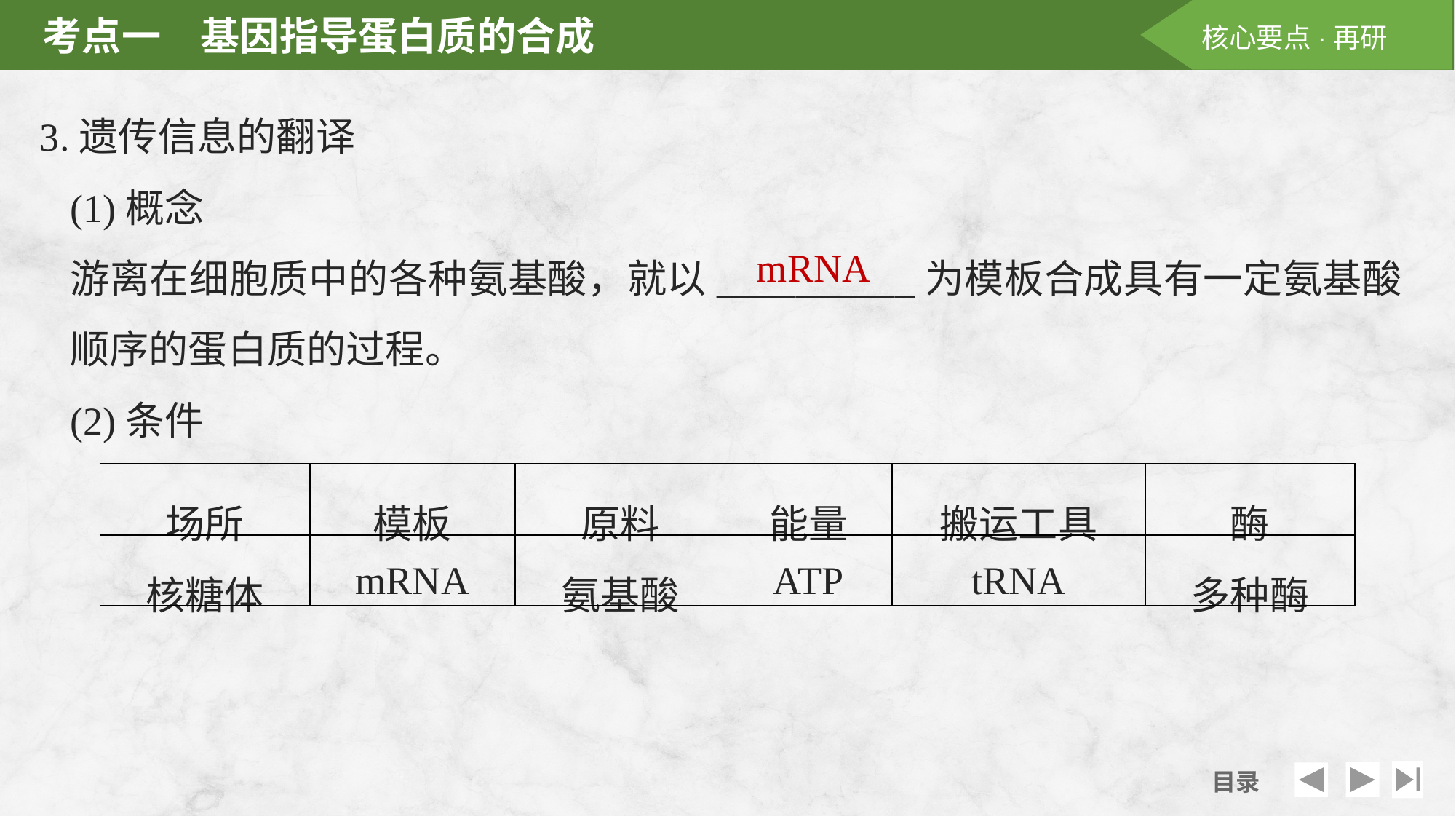

3.遗传信息的翻译
	(1)概念
	游离在细胞质中的各种氨基酸，就以__________为模板合成具有一定氨基酸顺序的蛋白质的过程。
	(2)条件
mRNA
| 场所 | 模板 | 原料 | 能量 | 搬运工具 | 酶 |
| --- | --- | --- | --- | --- | --- |
| 核糖体 | mRNA | 氨基酸 | ATP | tRNA | 多种酶 |